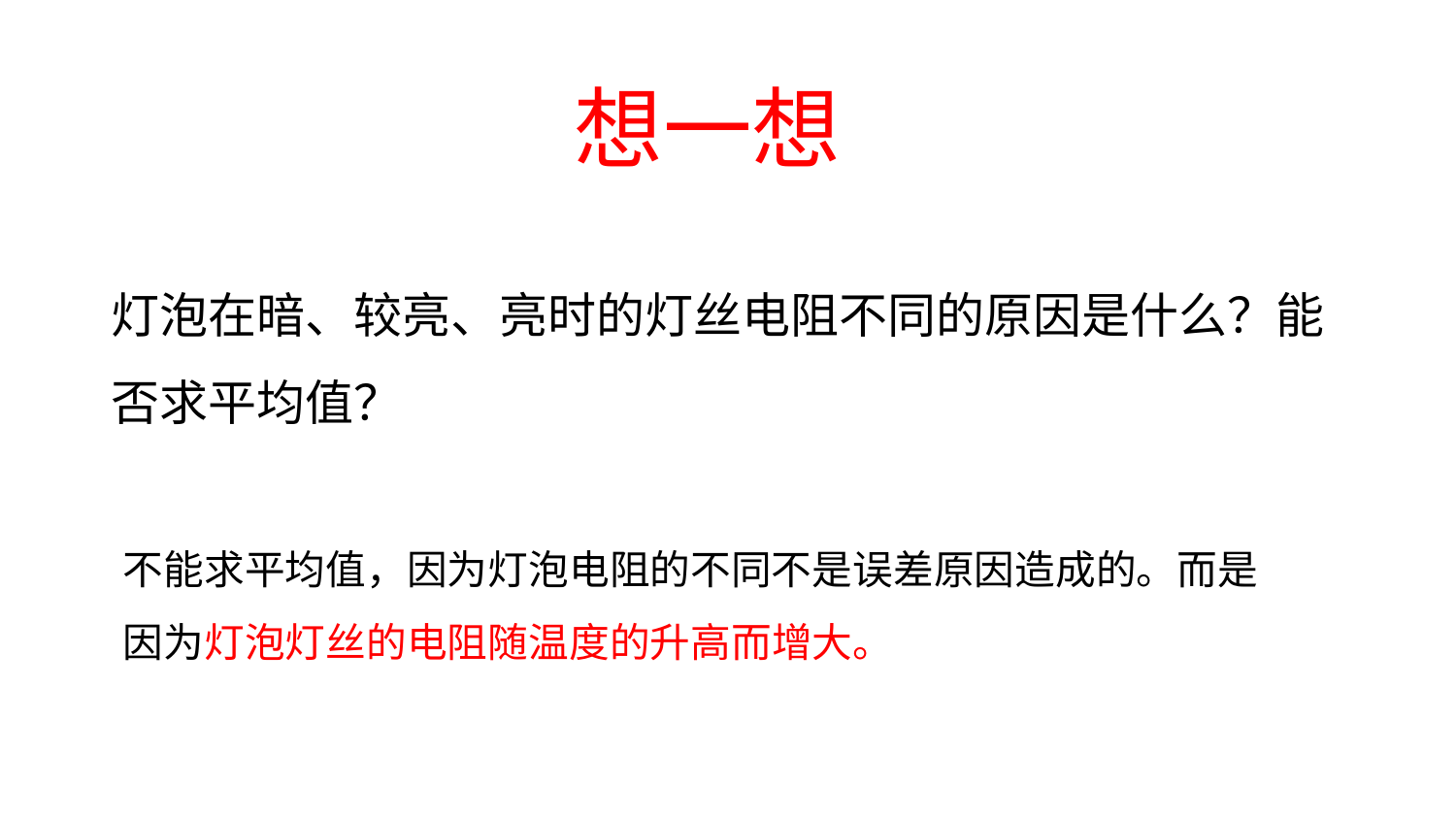

想一想
灯泡在暗、较亮、亮时的灯丝电阻不同的原因是什么？能否求平均值？
不能求平均值，因为灯泡电阻的不同不是误差原因造成的。而是因为灯泡灯丝的电阻随温度的升高而增大。